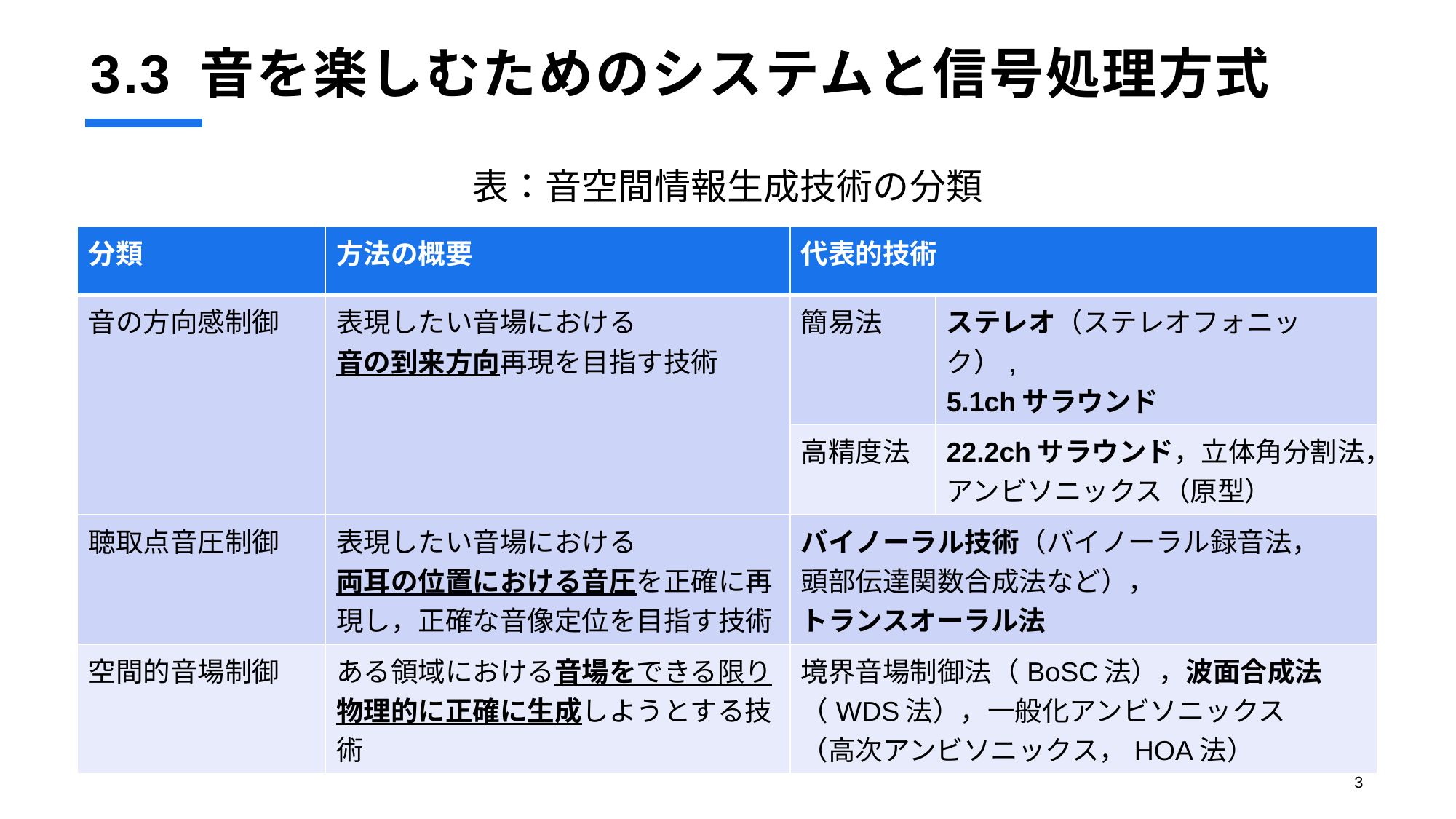

# 3.3	音を楽しむためのシステムと信号処理方式
表：音空間情報生成技術の分類
| 分類 | 方法の概要 | 代表的技術 |  |
| --- | --- | --- | --- |
| 音の方向感制御 | 表現したい音場における 音の到来方向再現を目指す技術 | 簡易法 | ステレオ（ステレオフォニック）, 5.1chサラウンド |
|  |  | 高精度法 | 22.2chサラウンド，立体角分割法，アンビソニックス（原型） |
| 聴取点音圧制御 | 表現したい音場における 両耳の位置における音圧を正確に再現し，正確な音像定位を目指す技術 | バイノーラル技術（バイノーラル録音法， 頭部伝達関数合成法など）， トランスオーラル法 |  |
| 空間的音場制御 | ある領域における音場をできる限り物理的に正確に生成しようとする技術 | 境界音場制御法（BoSC法），波面合成法（WDS法），一般化アンビソニックス （高次アンビソニックス，HOA法） |  |
3